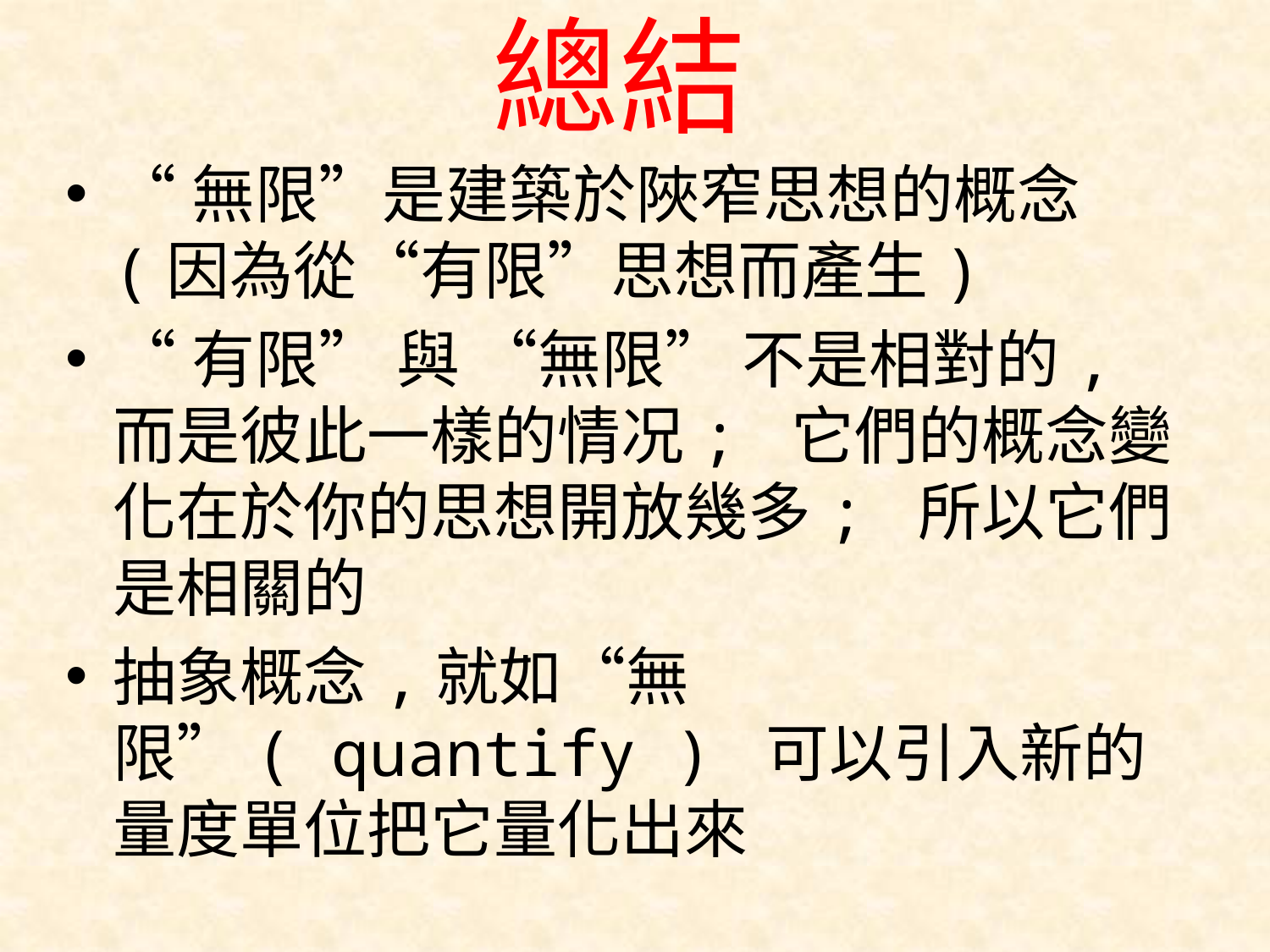

# 總結
“無限”是建築於陜窄思想的概念(因為從“有限”思想而產生)
“有限” 與 “無限” 不是相對的,而是彼此一樣的情况; 它們的概念變化在於你的思想開放幾多; 所以它們是相關的
抽象概念,就如“無限”( quantify ) 可以引入新的量度單位把它量化出來